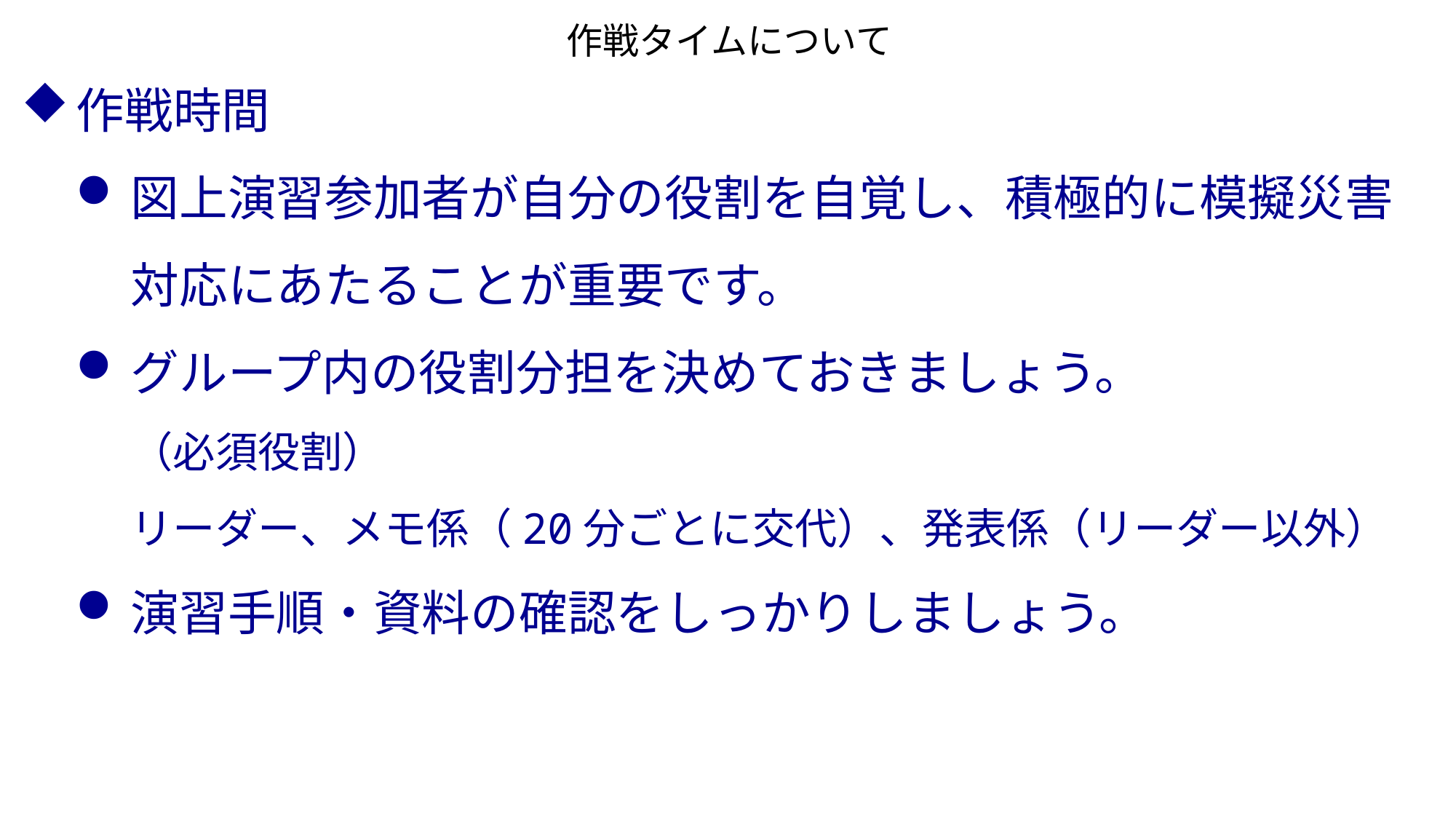

# 作戦タイムについて
作戦時間
図上演習参加者が自分の役割を自覚し、積極的に模擬災害対応にあたることが重要です。
グループ内の役割分担を決めておきましょう。
（必須役割）
リーダー、メモ係（20分ごとに交代）、発表係（リーダー以外）
演習手順・資料の確認をしっかりしましょう。